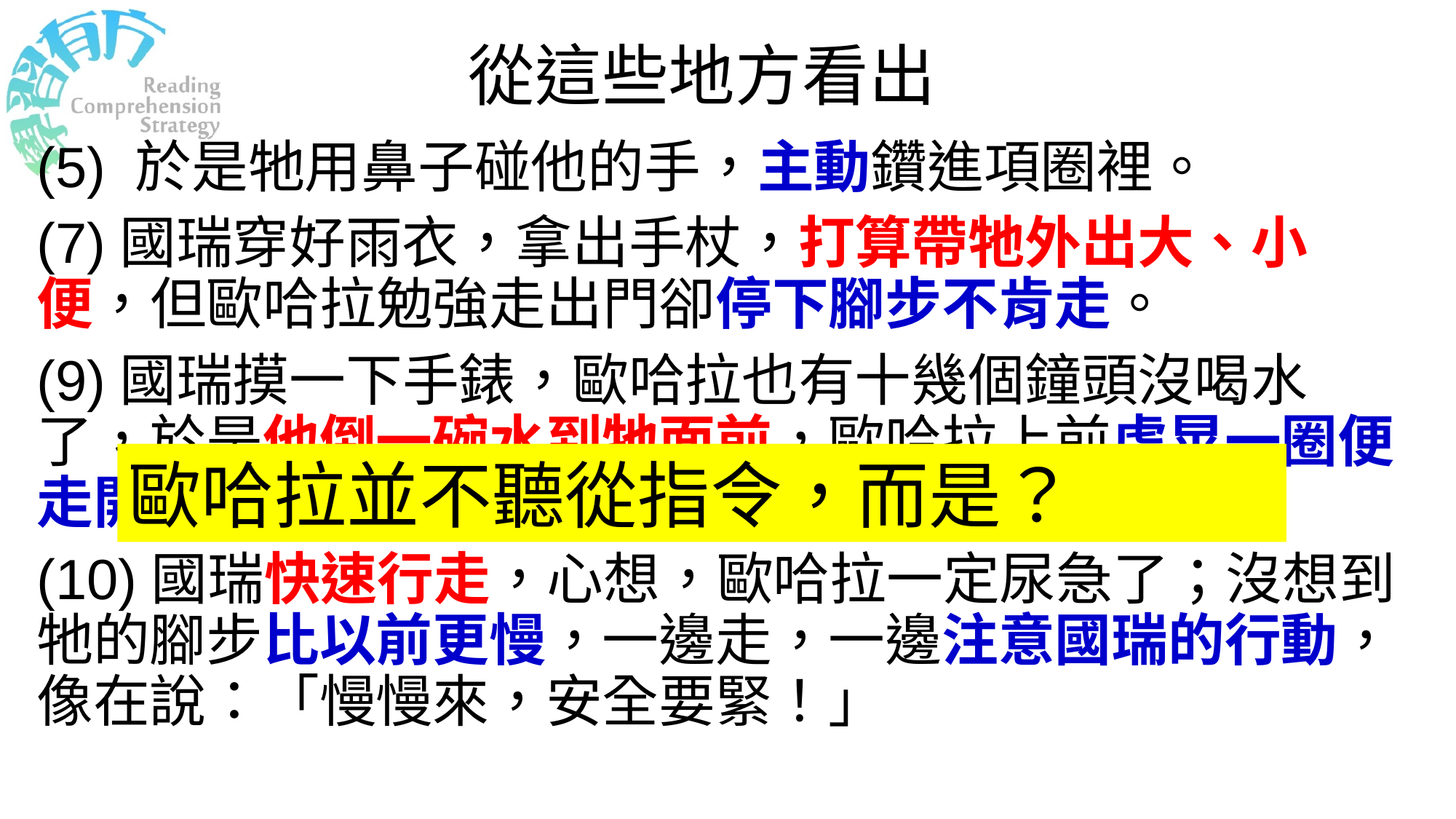

# 從這些地方看出
(5) 於是牠用鼻子碰他的手，主動鑽進項圈裡。
(7)國瑞穿好雨衣，拿出手杖，打算帶牠外出大、小便，但歐哈拉勉強走出門卻停下腳步不肯走。
(9)國瑞摸一下手錶，歐哈拉也有十幾個鐘頭沒喝水了，於是他倒一碗水到牠面前，歐哈拉上前虛晃一圈便走開。
(10)國瑞快速行走，心想，歐哈拉一定尿急了；沒想到牠的腳步比以前更慢，一邊走，一邊注意國瑞的行動，像在說：「慢慢來，安全要緊！」
歐哈拉並不聽從指令，而是？